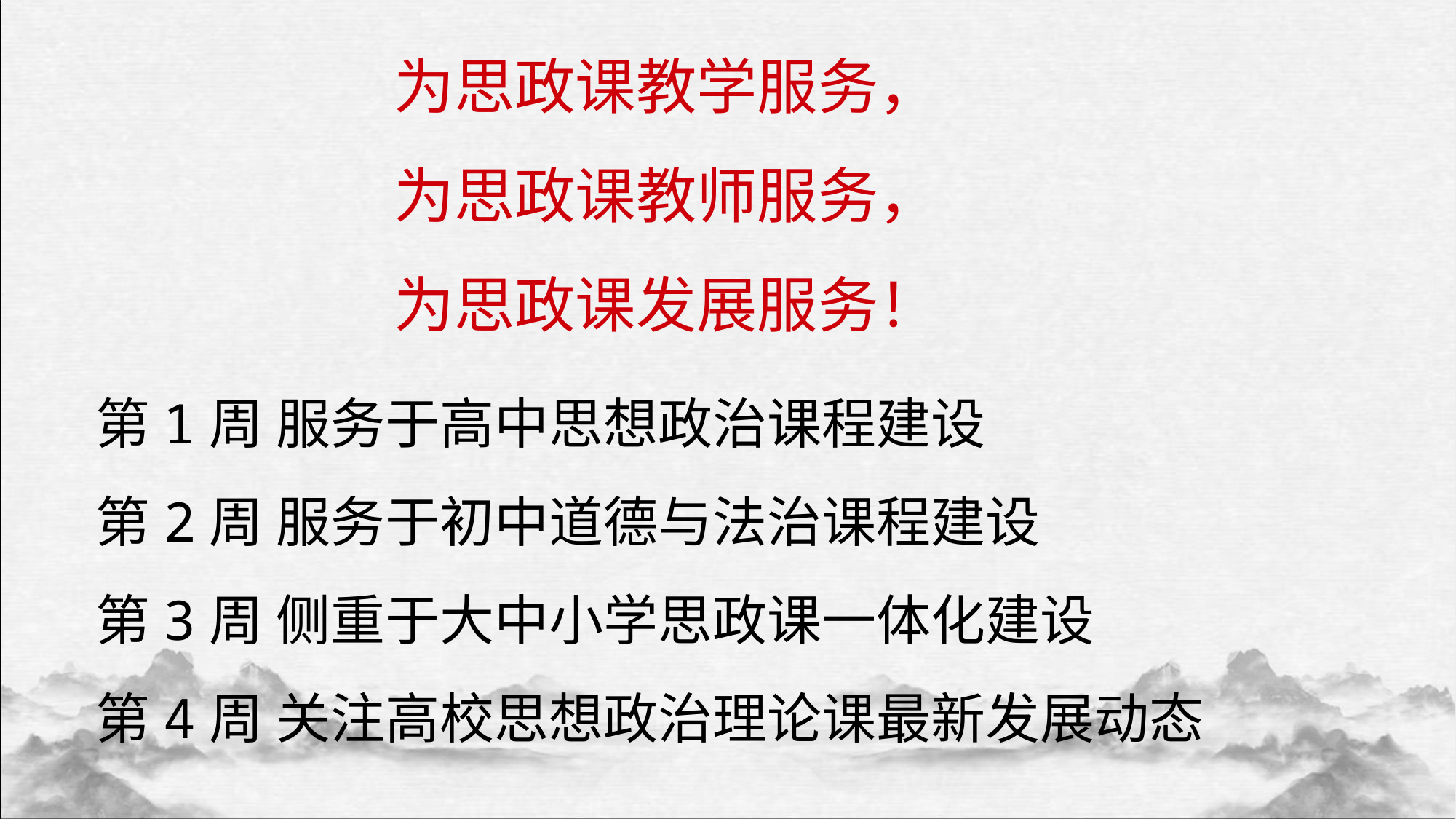

为思政课教学服务，
为思政课教师服务，
为思政课发展服务！
第1周 服务于高中思想政治课程建设
第2周 服务于初中道德与法治课程建设
第3周 侧重于大中小学思政课一体化建设
第4周 关注高校思想政治理论课最新发展动态